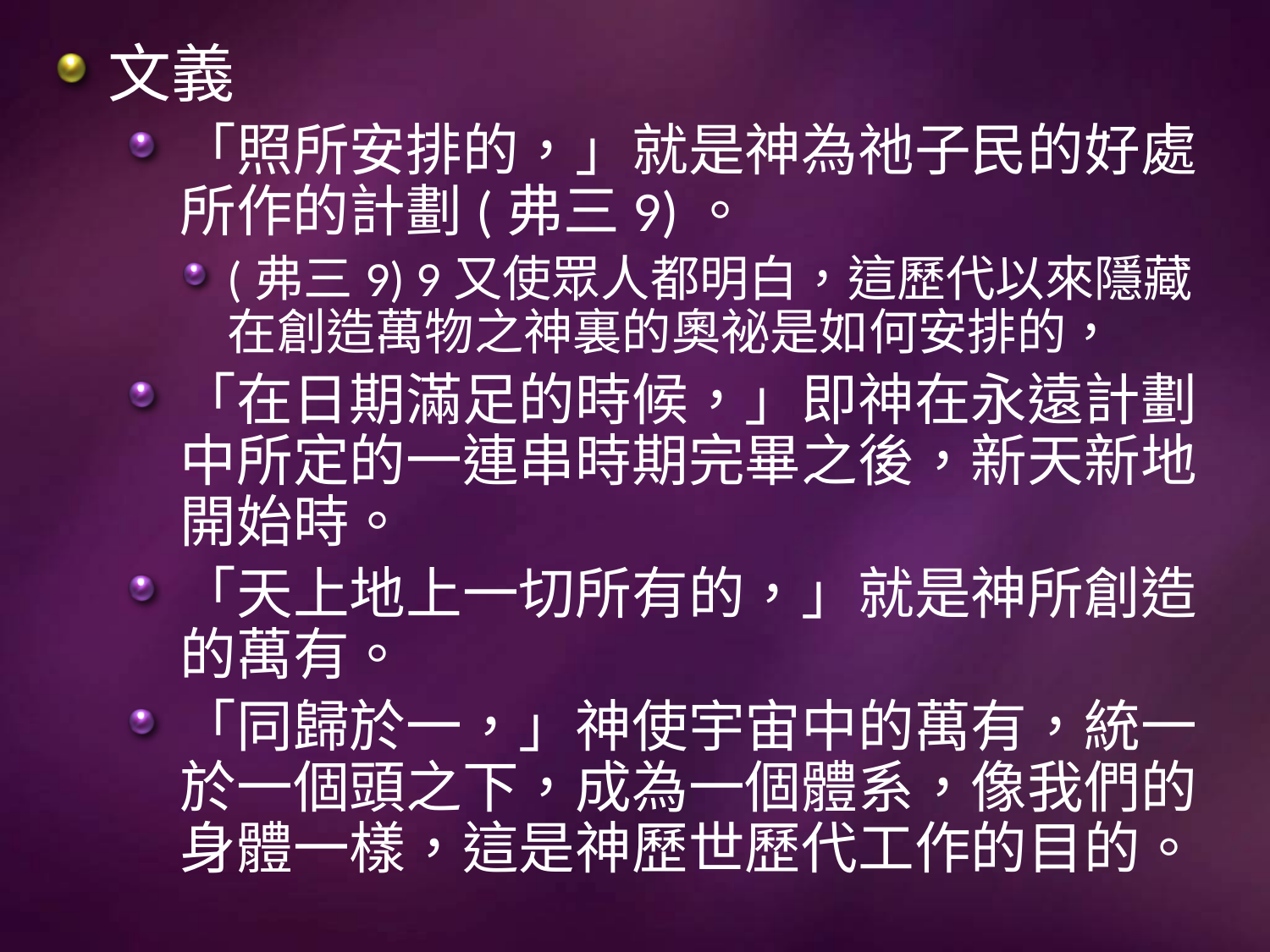

文義
「照所安排的，」就是神為祂子民的好處所作的計劃(弗三9)。
(弗三9) 9又使眾人都明白，這歷代以來隱藏在創造萬物之神裏的奧祕是如何安排的，
「在日期滿足的時候，」即神在永遠計劃中所定的一連串時期完畢之後，新天新地開始時。
「天上地上一切所有的，」就是神所創造的萬有。
「同歸於一，」神使宇宙中的萬有，統一於一個頭之下，成為一個體系，像我們的身體一樣，這是神歷世歷代工作的目的。